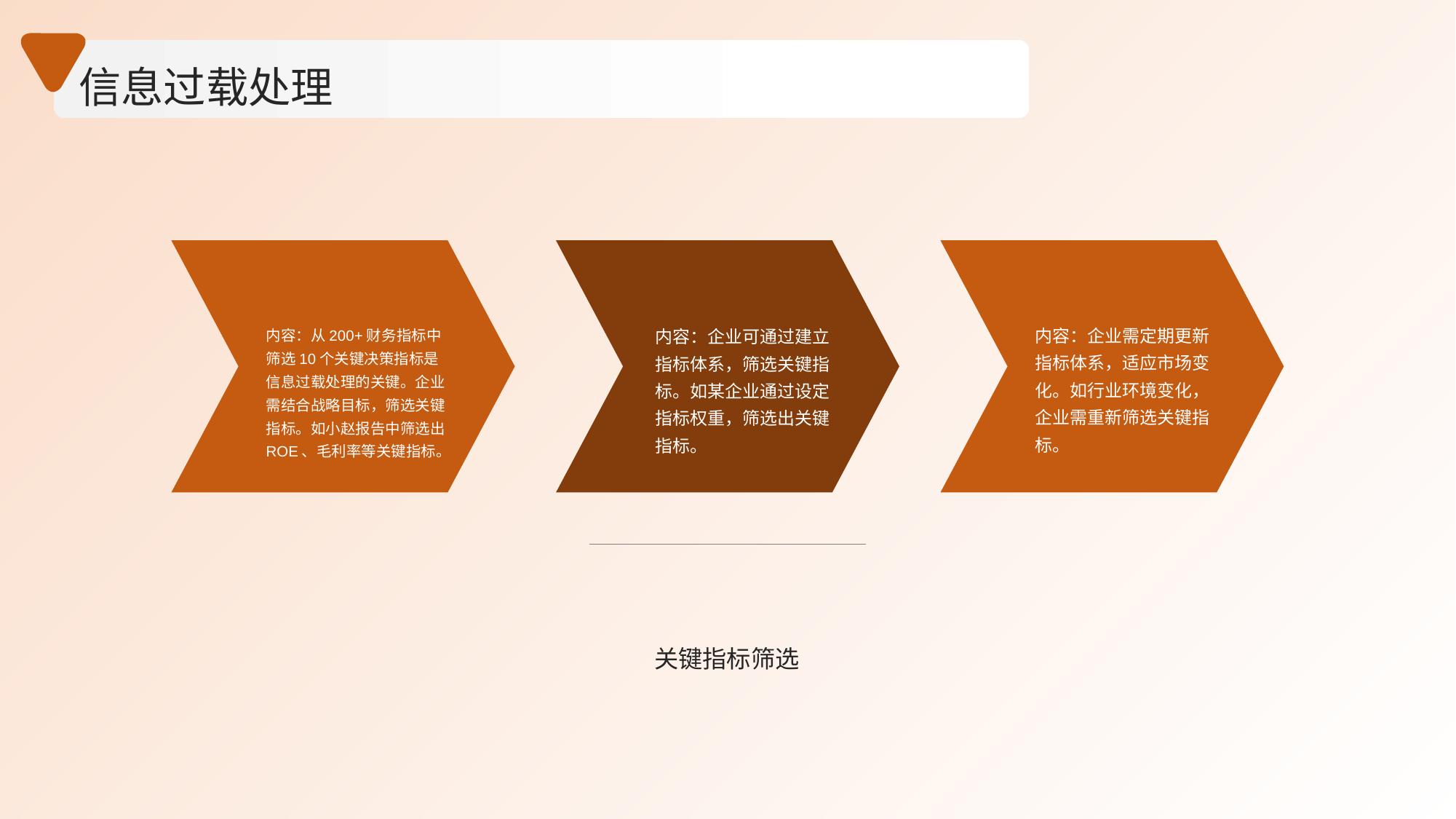

信息过载处理

内容：企业需定期更新指标体系，适应市场变化。如行业环境变化，企业需重新筛选关键指标。
内容：企业可通过建立指标体系，筛选关键指标。如某企业通过设定指标权重，筛选出关键指标。
内容：从200+财务指标中筛选10个关键决策指标是信息过载处理的关键。企业需结合战略目标，筛选关键指标。如小赵报告中筛选出ROE、毛利率等关键指标。
关键指标筛选